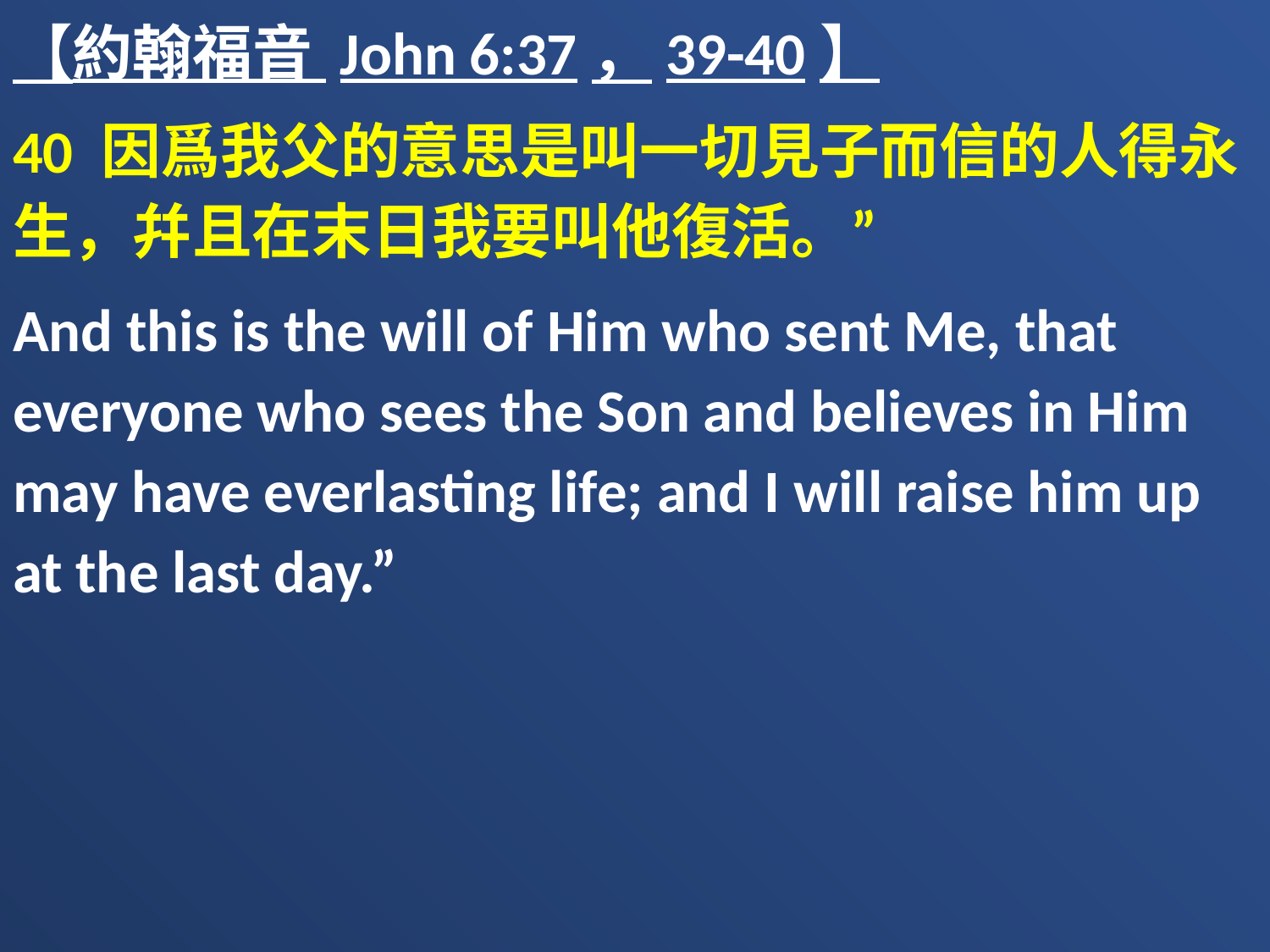

【約翰福音 John 6:37，39-40】
40 因爲我父的意思是叫一切見子而信的人得永生，幷且在末日我要叫他復活。”
And this is the will of Him who sent Me, that everyone who sees the Son and believes in Him may have everlasting life; and I will raise him up at the last day.”